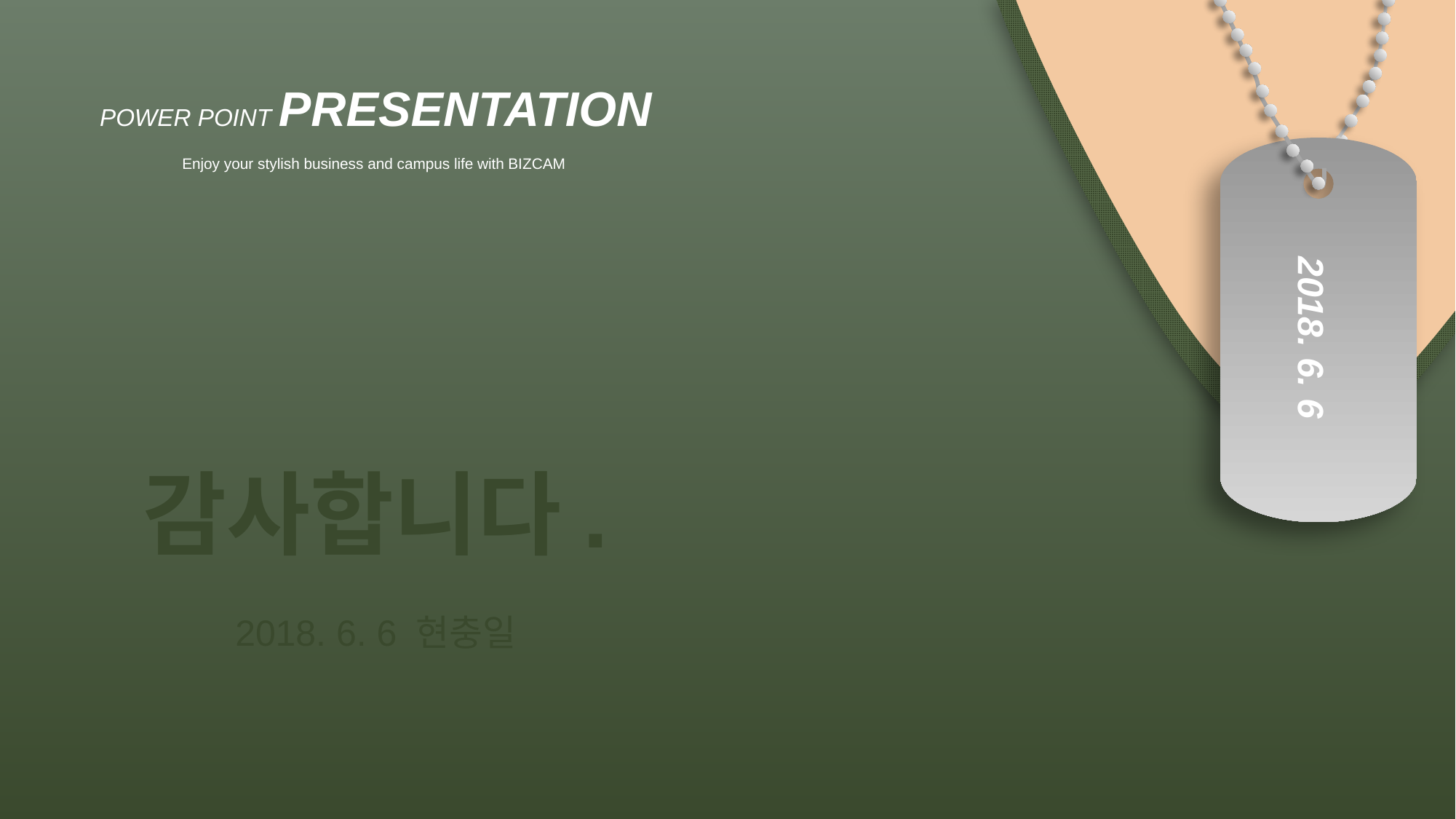

POWER POINT PRESENTATION
Enjoy your stylish business and campus life with BIZCAM
2018. 6. 6
감사합니다.

2018. 6. 6 현충일